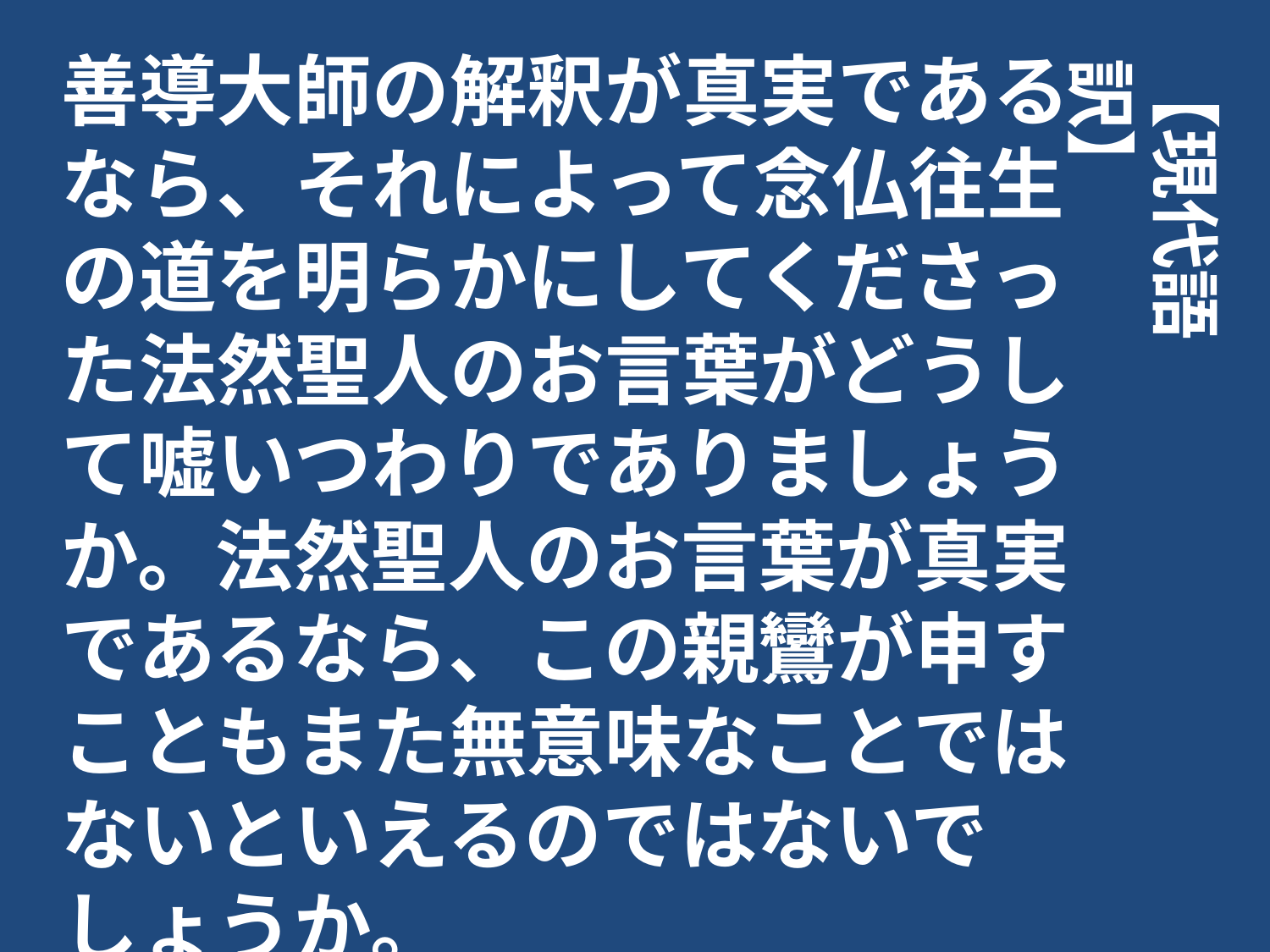

善導大師の解釈が真実であるなら、それによって念仏往生の道を明らかにしてくださった法然聖人のお言葉がどうして嘘いつわりでありましょうか。法然聖人のお言葉が真実であるなら、この親鸞が申すこともまた無意味なことではないといえるのではないでしょうか。
【現代語訳】